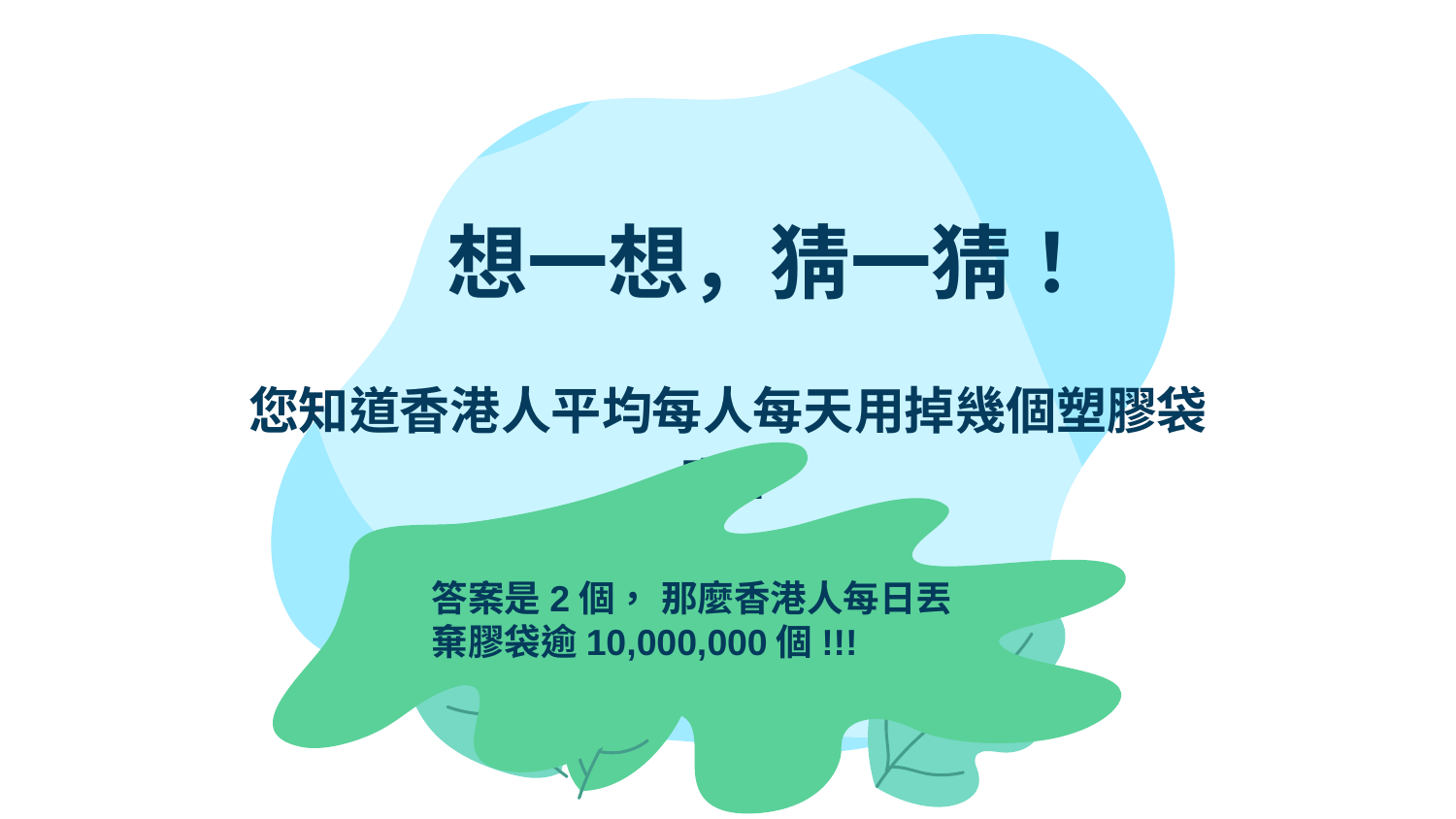

# 想一想，猜一猜！

您知道香港人平均每人每天用掉幾個塑膠袋嗎?
答案是2個， 那麼香港人每日丟棄膠袋逾10,000,000個!!!